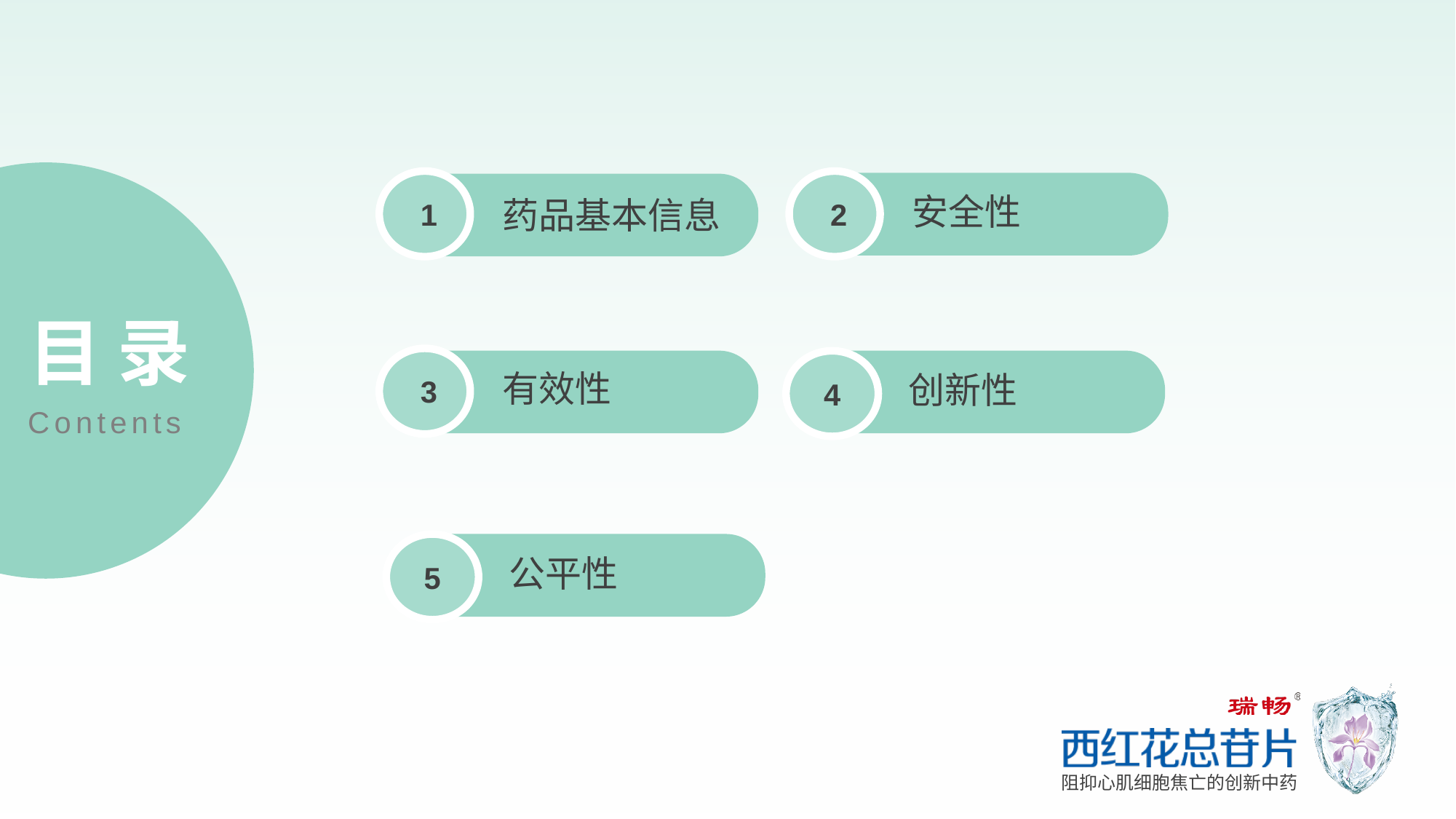

1

药品基本信息
 2

安全性
目 录
 3

有效性

4
创新性
Contents

5
公平性